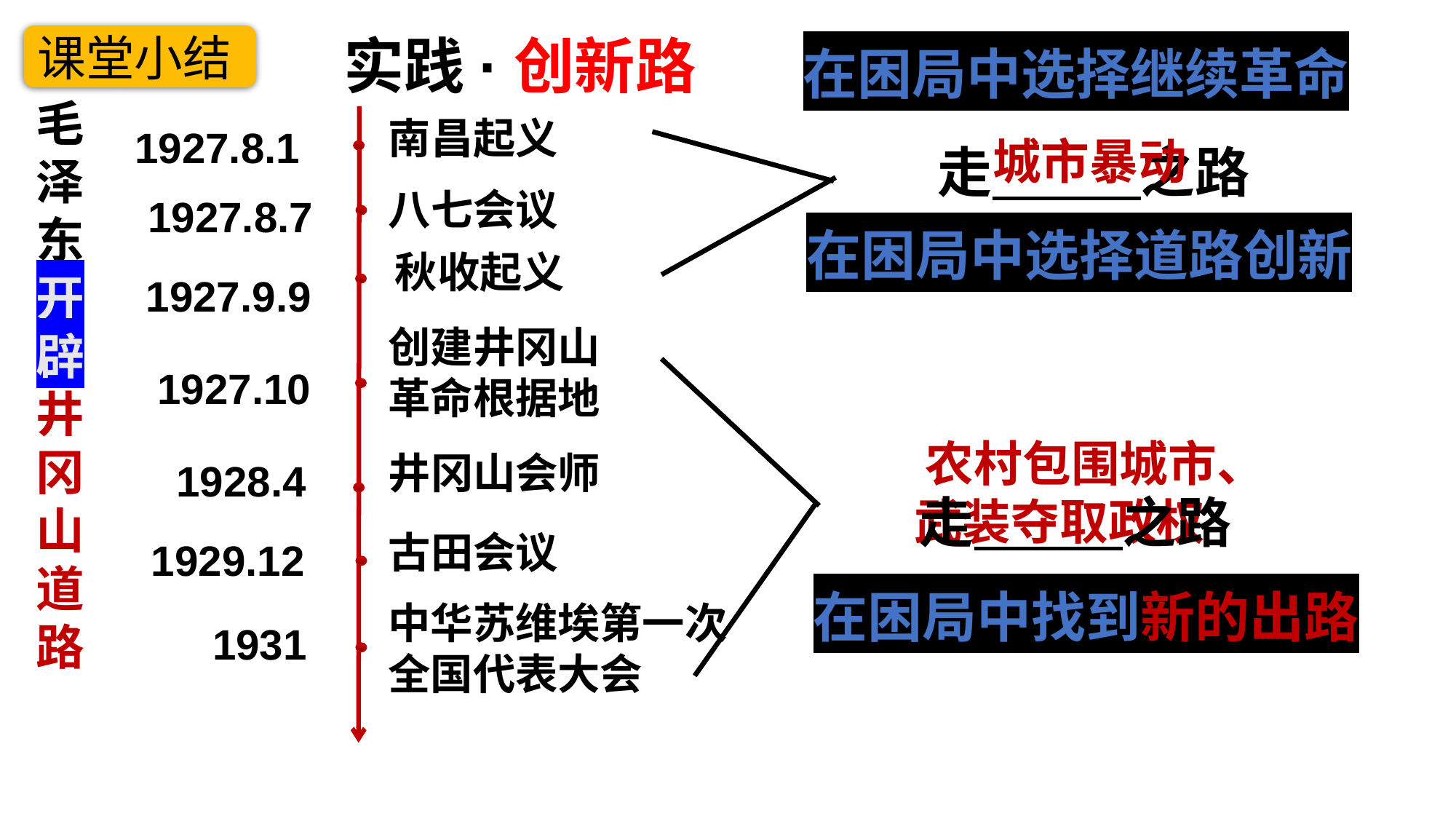

实践·创新路
课堂小结
在困局中选择继续革命
毛泽东开辟井冈山道路
南昌起义
1927.8.1
城市暴动
走            之路

八七会议
1927.8.7

在困局中选择道路创新
秋收起义
1927.9.9

创建井冈山革命根据地
1927.10
走            之路

 农村包围城市、
武装夺取政权
井冈山会师
1928.4

古田会议
1929.12

在困局中找到新的出路
中华苏维埃第一次全国代表大会
1931